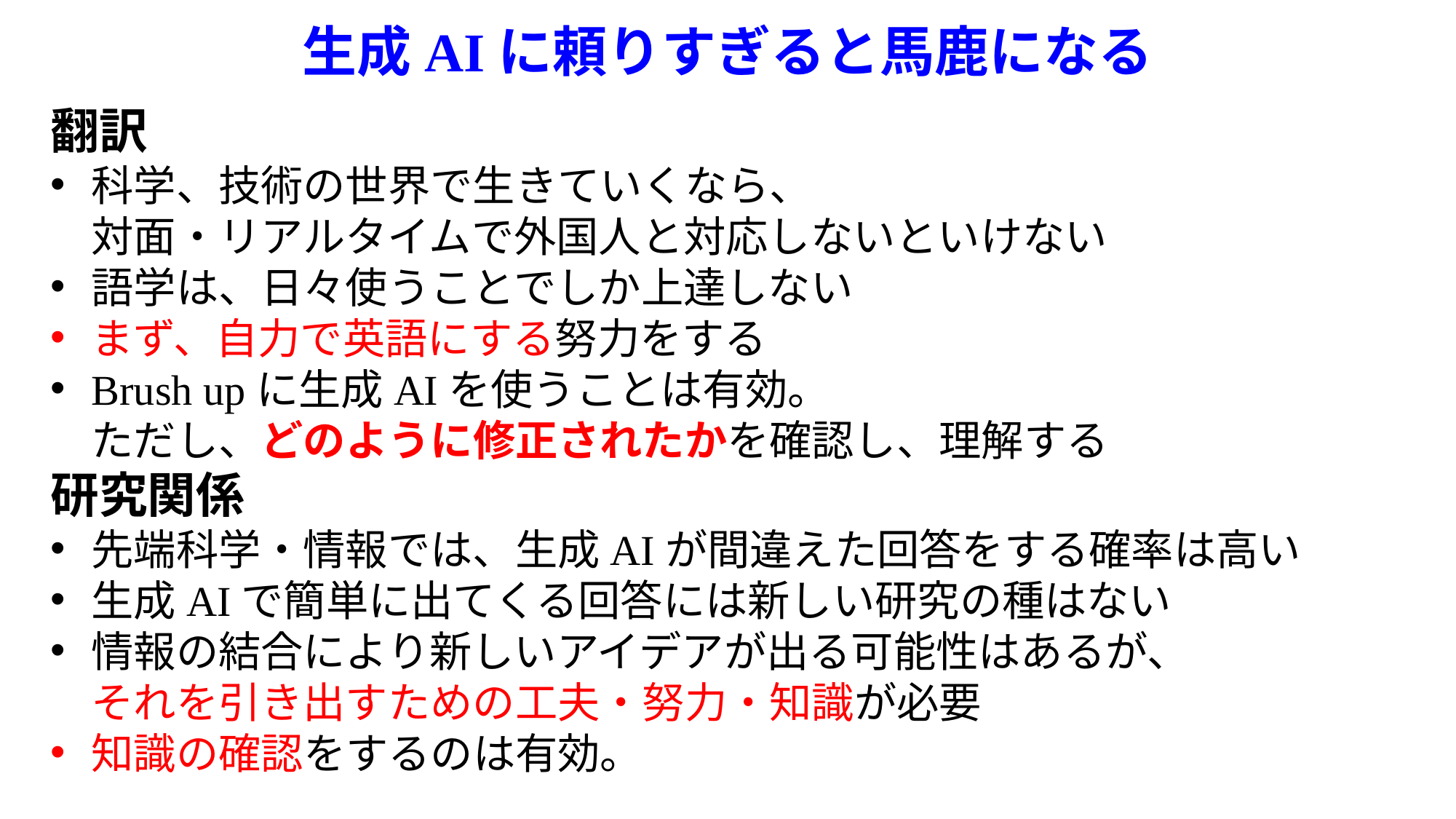

# 生成AIに頼りすぎると馬鹿になる
翻訳
科学、技術の世界で生きていくなら、
対面・リアルタイムで外国人と対応しないといけない
語学は、日々使うことでしか上達しない
まず、自力で英語にする努力をする
Brush upに生成AIを使うことは有効。
ただし、どのように修正されたかを確認し、理解する
研究関係
先端科学・情報では、生成AIが間違えた回答をする確率は高い
生成AIで簡単に出てくる回答には新しい研究の種はない
情報の結合により新しいアイデアが出る可能性はあるが、
それを引き出すための工夫・努力・知識が必要
知識の確認をするのは有効。